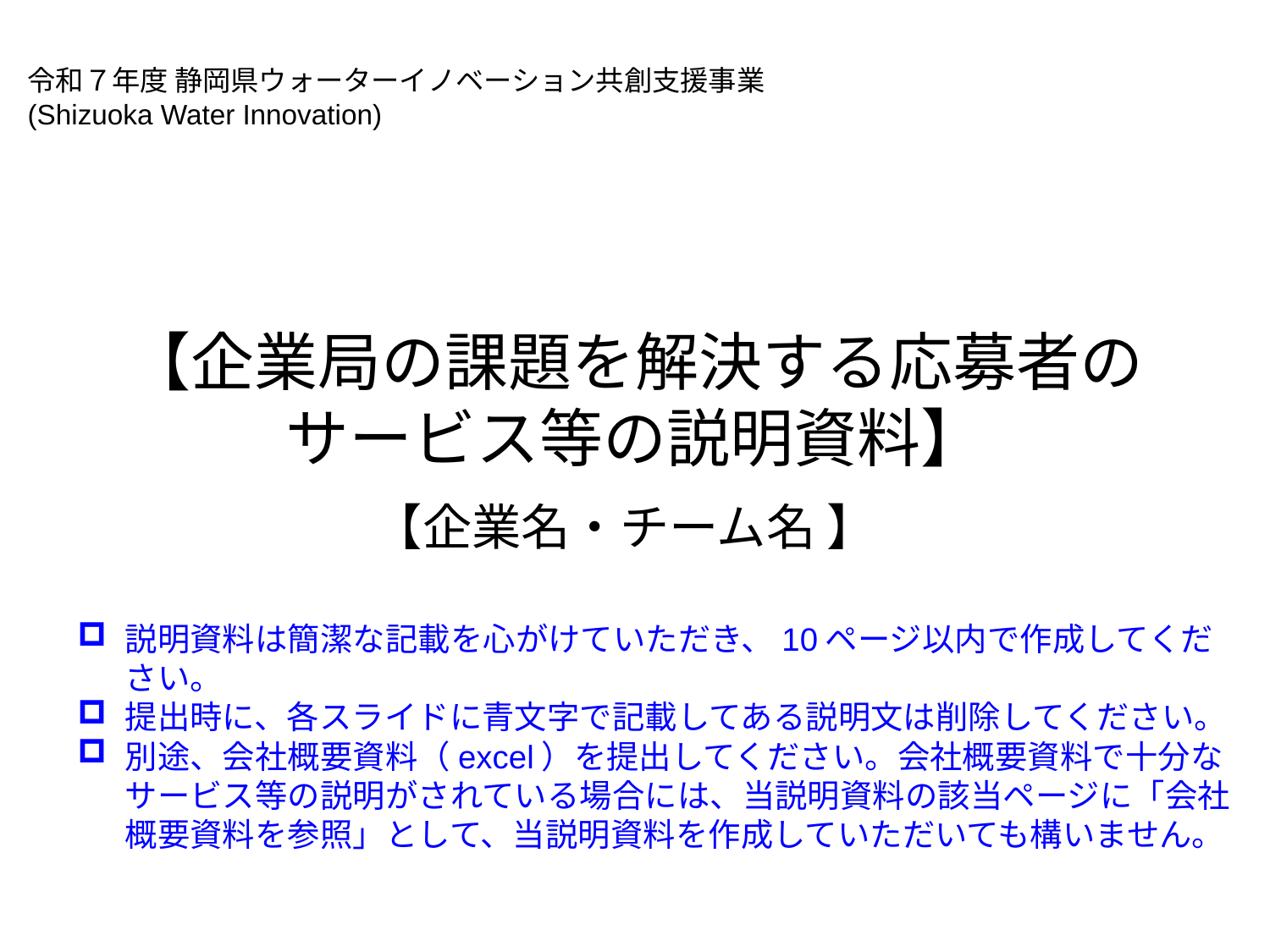

令和７年度 静岡県ウォーターイノベーション共創支援事業
(Shizuoka Water Innovation)

# 【企業局の課題を解決する応募者の サービス等の説明資料】
【企業名・チーム名 】
説明資料は簡潔な記載を心がけていただき、10ページ以内で作成してください。
提出時に、各スライドに青文字で記載してある説明文は削除してください。
別途、会社概要資料（excel）を提出してください。会社概要資料で十分なサービス等の説明がされている場合には、当説明資料の該当ページに「会社概要資料を参照」として、当説明資料を作成していただいても構いません。